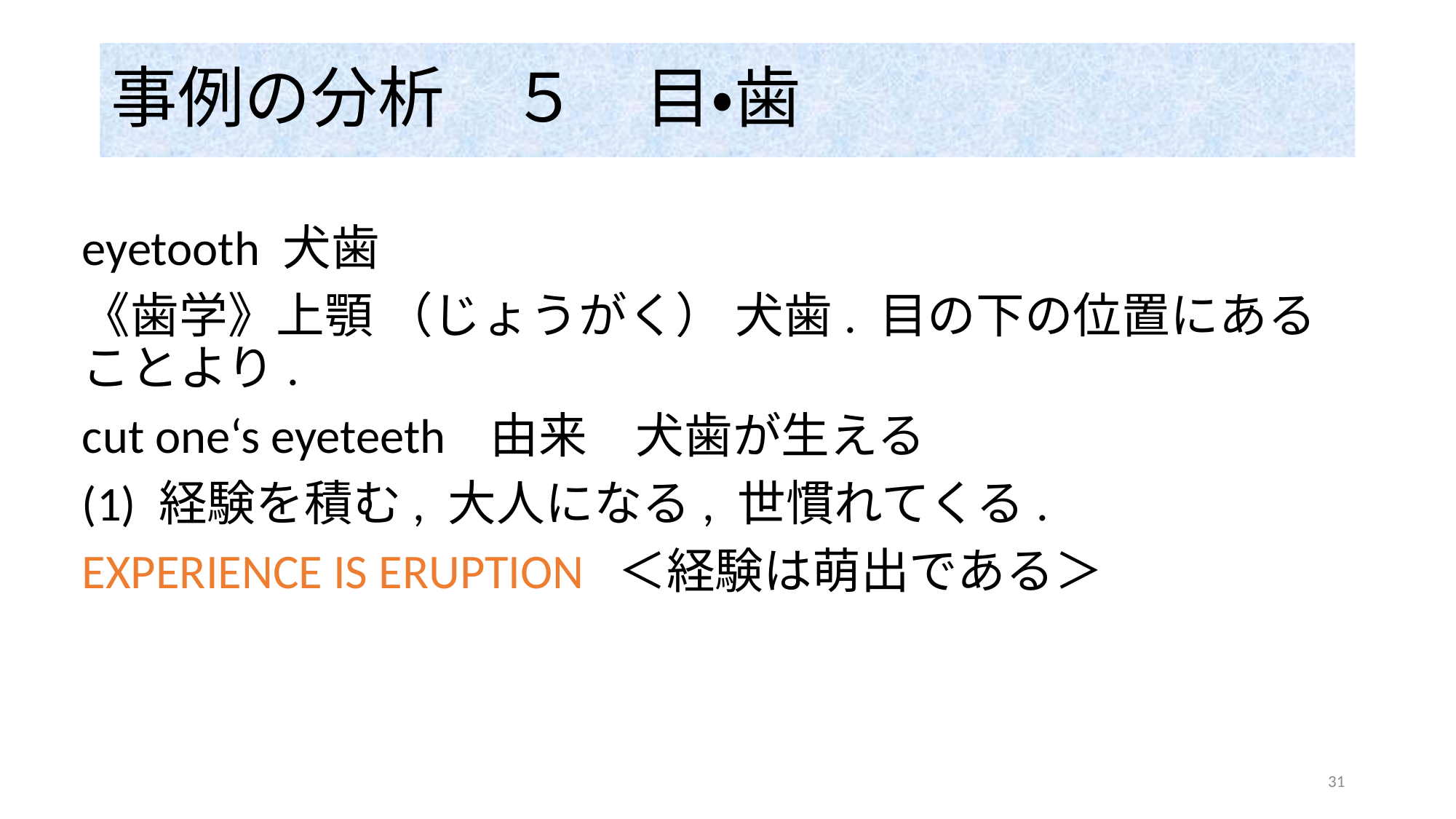

# 事例の分析　５　目・歯
eyetooth 犬歯
《歯学》上顎 （じょうがく） 犬歯. 目の下の位置にあることより.
cut one‘s eyeteeth   由来　犬歯が生える
(1) 経験を積む, 大人になる, 世慣れてくる.
EXPERIENCE IS ERUPTION  ＜経験は萌出である＞
31